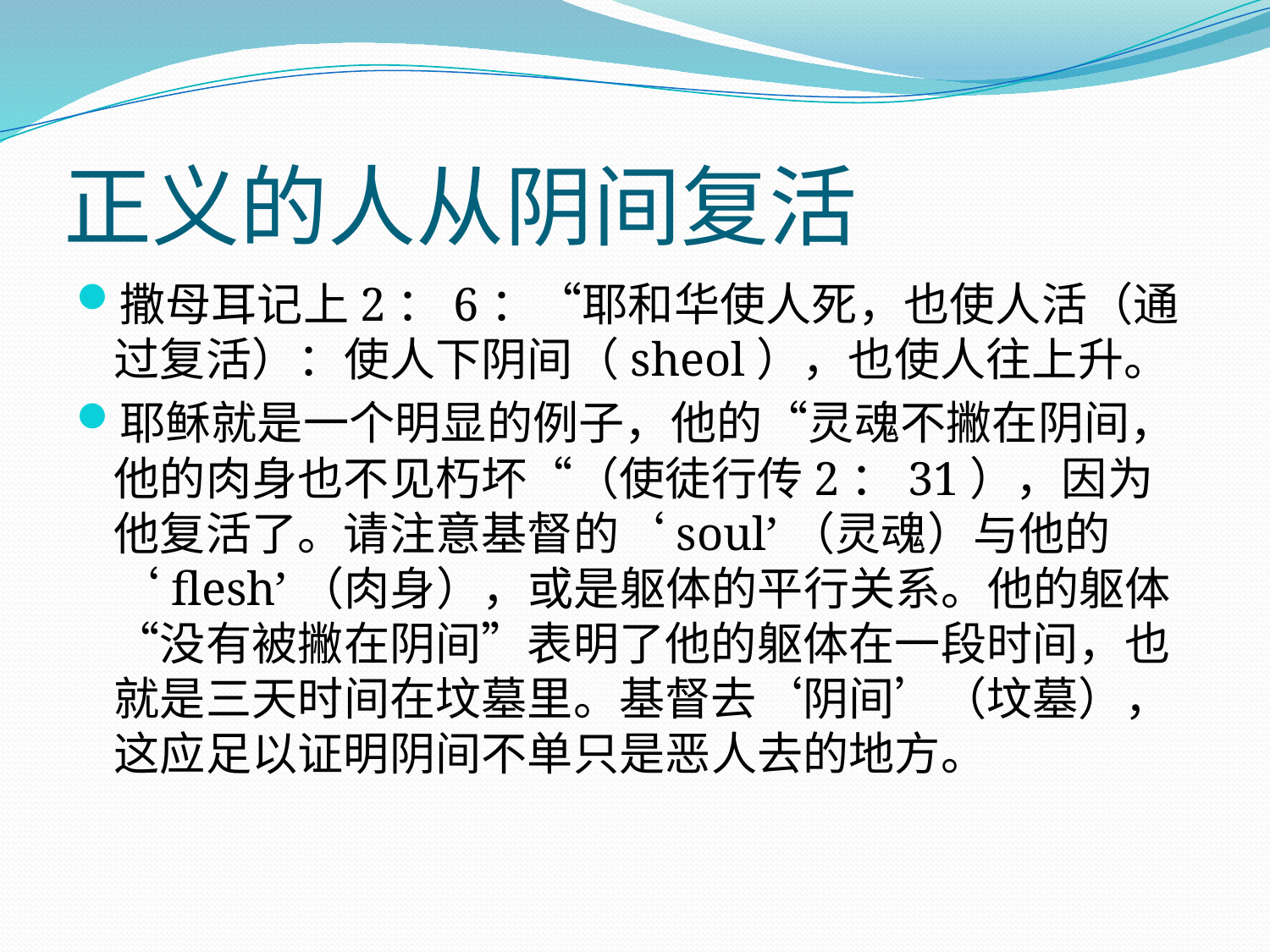

# 正义的人从阴间复活
撒母耳记上2：6：“耶和华使人死，也使人活（通过复活）：使人下阴间（sheol），也使人往上升。
耶稣就是一个明显的例子，他的“灵魂不撇在阴间，他的肉身也不见朽坏“（使徒行传2：31），因为他复活了。请注意基督的‘soul’（灵魂）与他的‘flesh’（肉身），或是躯体的平行关系。他的躯体“没有被撇在阴间”表明了他的躯体在一段时间，也就是三天时间在坟墓里。基督去‘阴间’（坟墓），这应足以证明阴间不单只是恶人去的地方。